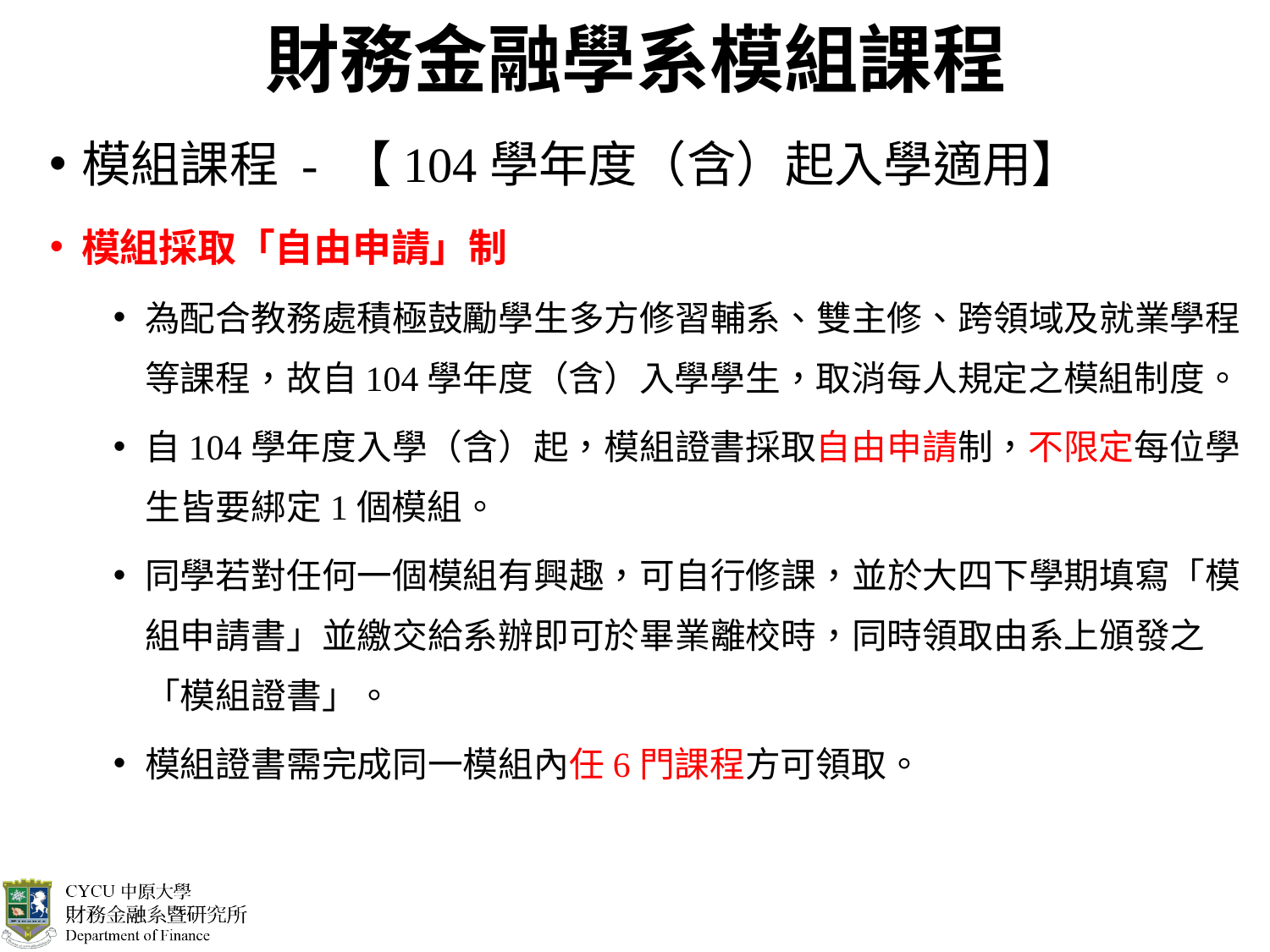

# 財務金融學系模組課程
模組課程 - 【104學年度（含）起入學適用】
模組採取「自由申請」制
為配合教務處積極鼓勵學生多方修習輔系、雙主修、跨領域及就業學程等課程，故自104學年度（含）入學學生，取消每人規定之模組制度。
自104學年度入學（含）起，模組證書採取自由申請制，不限定每位學生皆要綁定1個模組。
同學若對任何一個模組有興趣，可自行修課，並於大四下學期填寫「模組申請書」並繳交給系辦即可於畢業離校時，同時領取由系上頒發之「模組證書」。
模組證書需完成同一模組內任6門課程方可領取。